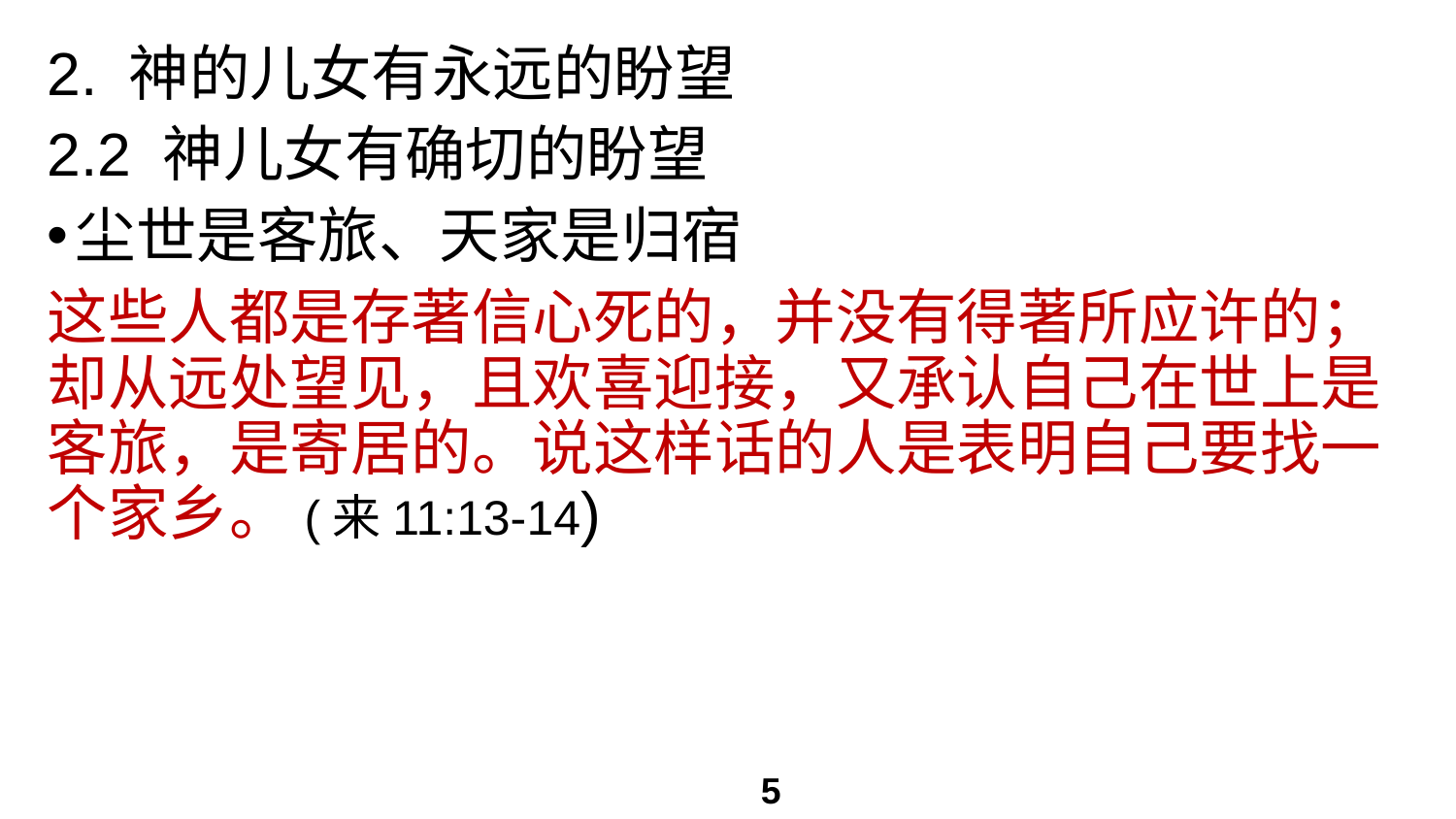

# 2. 神的儿女有永远的盼望
2.2 神儿女有确切的盼望
尘世是客旅、天家是归宿
这些人都是存著信心死的，并没有得著所应许的；却从远处望见，且欢喜迎接，又承认自己在世上是客旅，是寄居的。说这样话的人是表明自己要找一个家乡。(来11:13-14)

5